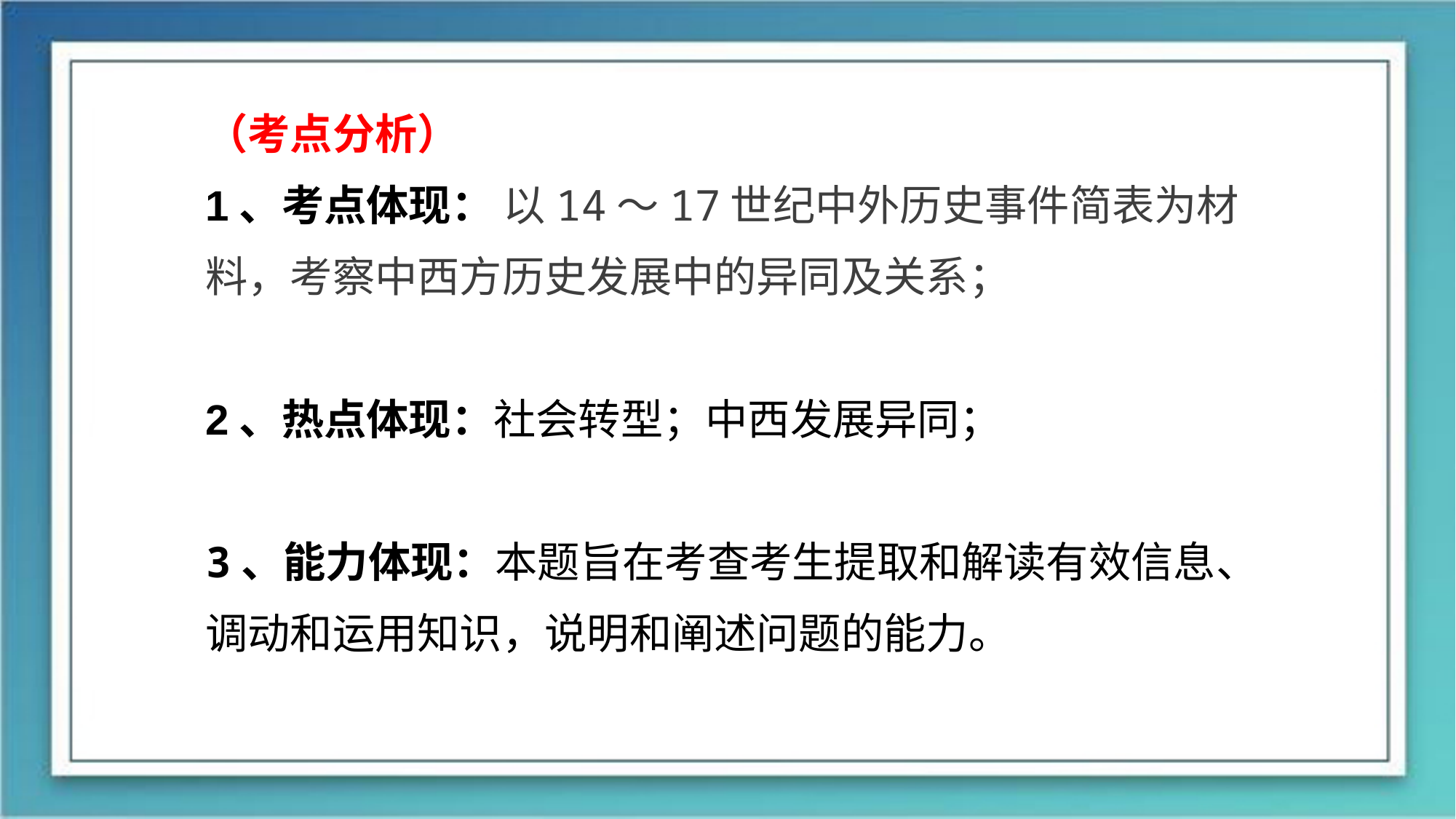

（考点分析）
1、考点体现： 以14～17世纪中外历史事件简表为材料，考察中西方历史发展中的异同及关系；

2、热点体现：社会转型；中西发展异同；

3、能力体现：本题旨在考查考生提取和解读有效信息、调动和运用知识，说明和阐述问题的能力。